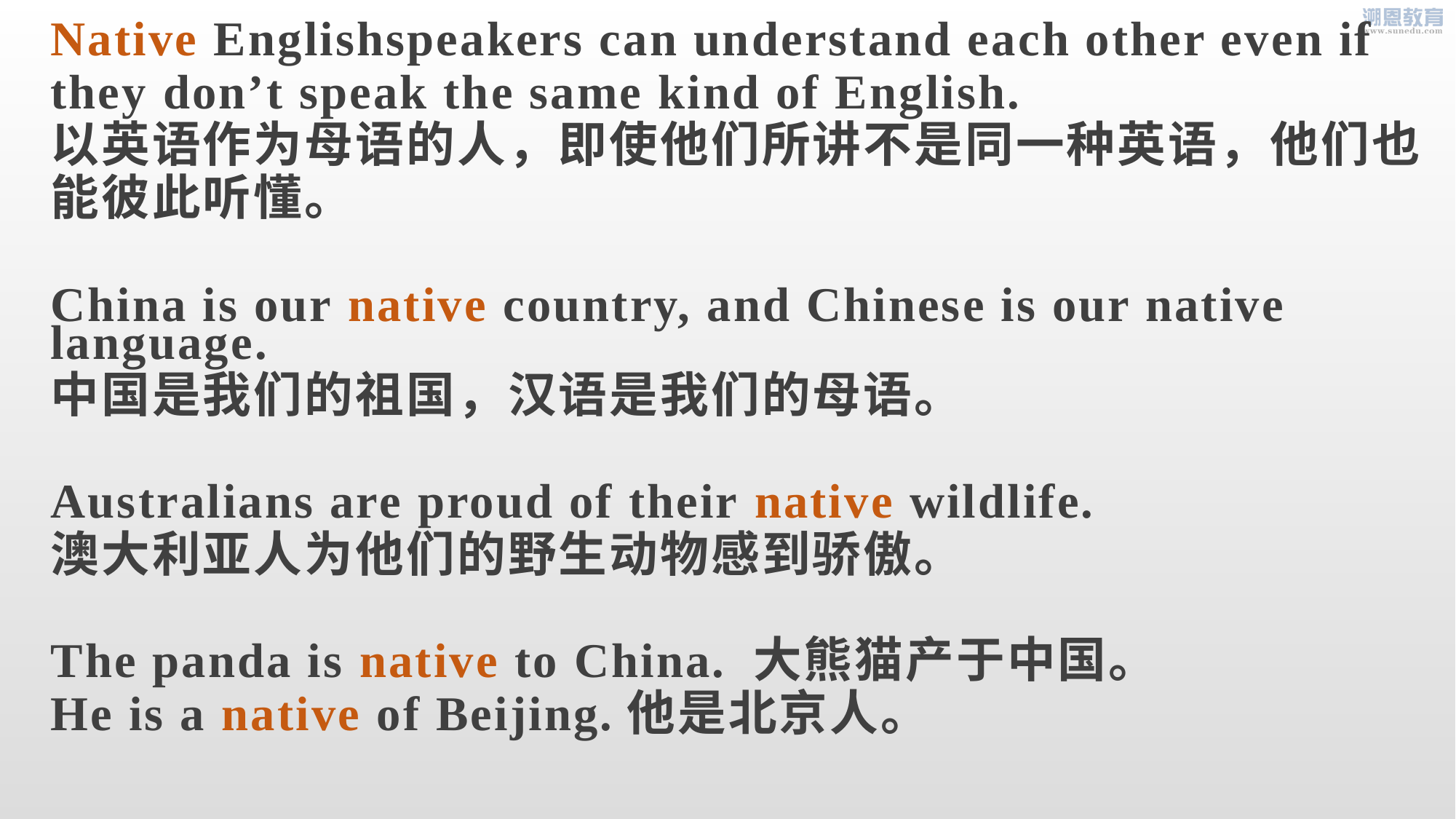

Native Englishspeakers can understand each other even if
they don’t speak the same kind of English.
以英语作为母语的人，即使他们所讲不是同一种英语，他们也
能彼此听懂。

China is our native country, and Chinese is our native language.
中国是我们的祖国，汉语是我们的母语。

Australians are proud of their native wildlife.
澳大利亚人为他们的野生动物感到骄傲。

The panda is native to China. 大熊猫产于中国。
He is a native of Beijing.他是北京人。